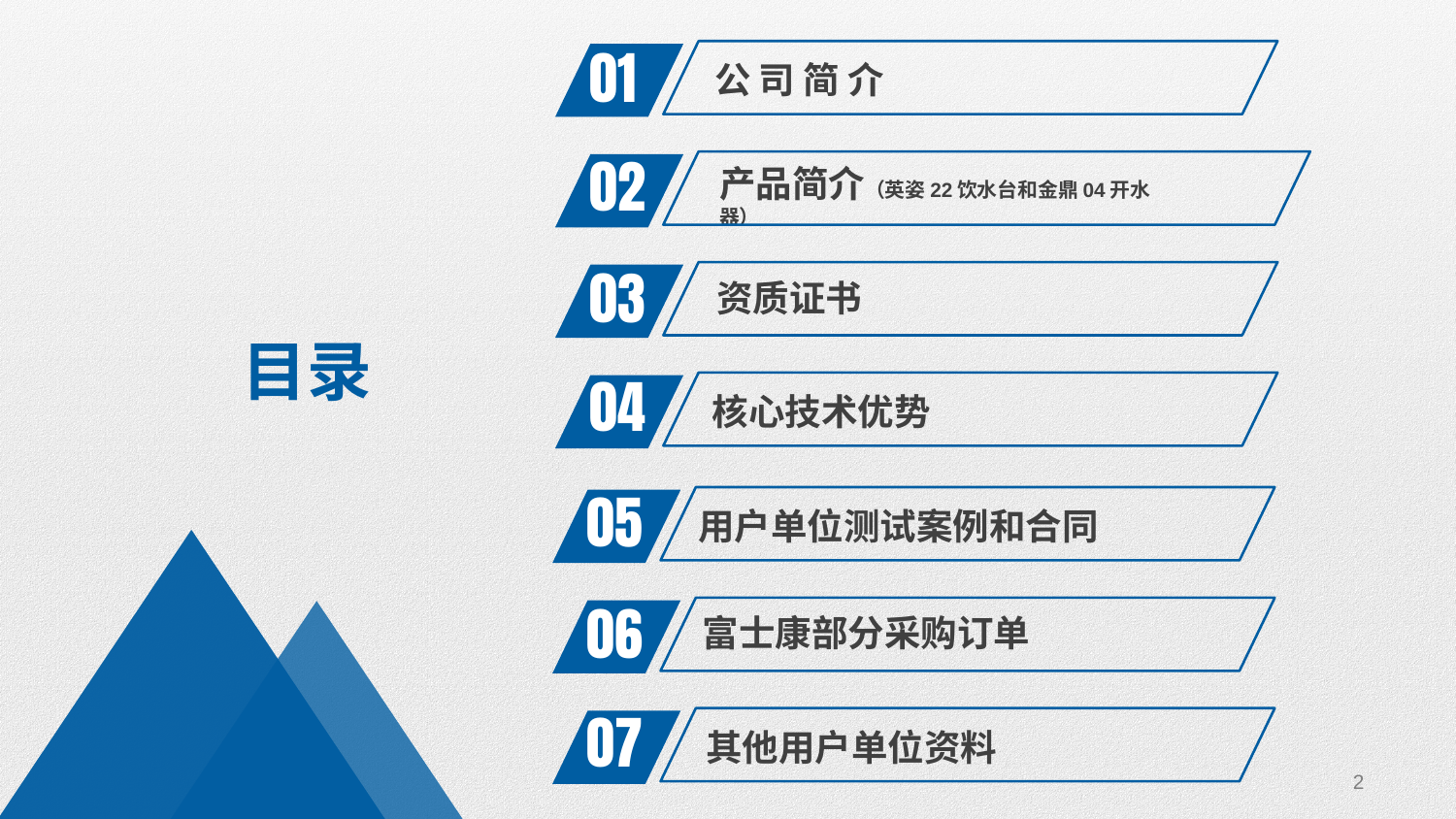

01

公 司 简 介
02

产品简介（英姿22饮水台和金鼎04开水器）
03

资质证书
目录
04

核心技术优势
05

用户单位测试案例和合同

06

富士康部分采购订单

07

其他用户单位资料
2